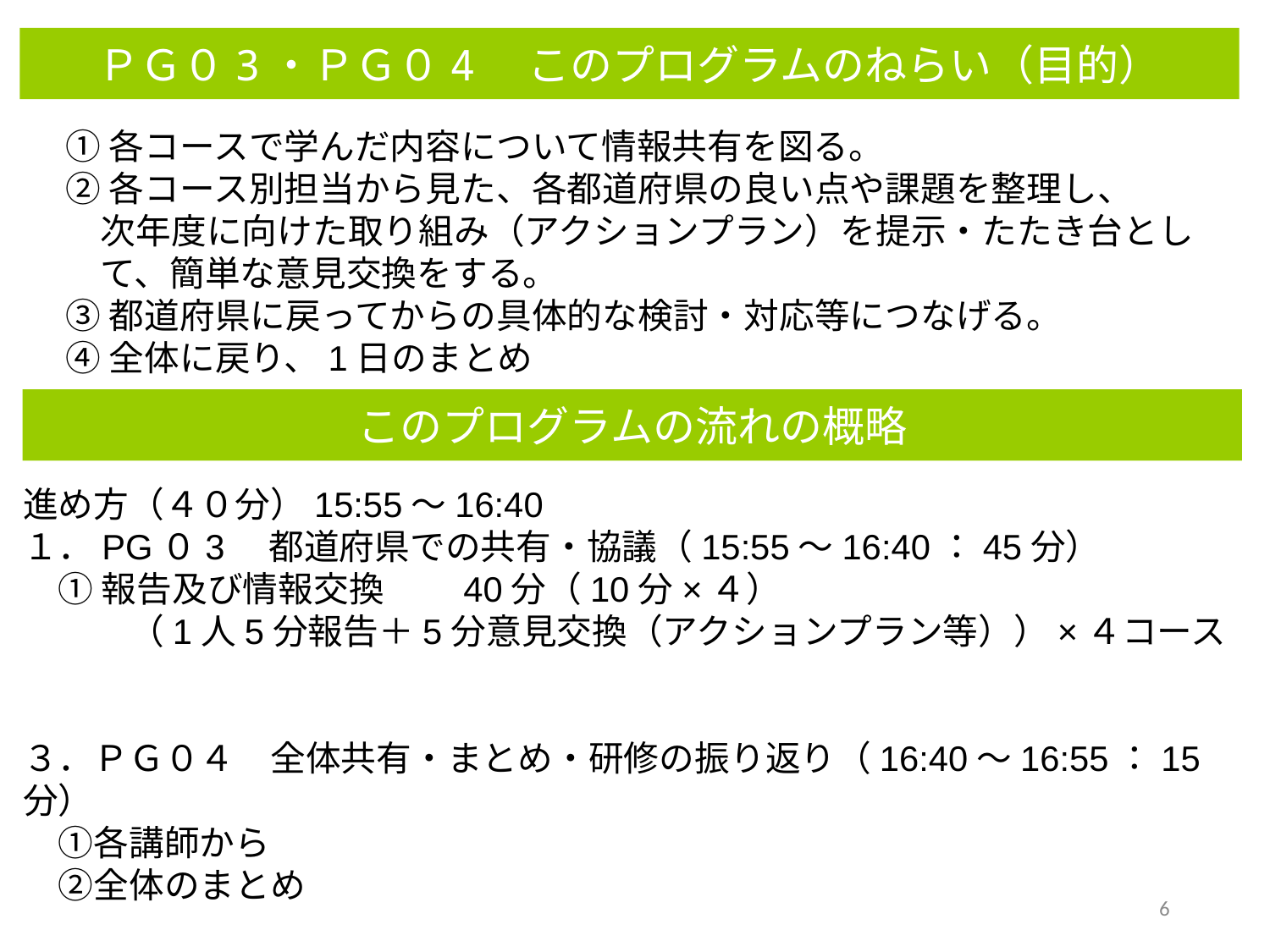

ＰＧ０3・ＰＧ０4　このプログラムのねらい（目的）
①各コースで学んだ内容について情報共有を図る。
②各コース別担当から見た、各都道府県の良い点や課題を整理し、
　次年度に向けた取り組み（アクションプラン）を提示・たたき台とし　て、簡単な意見交換をする。
③都道府県に戻ってからの具体的な検討・対応等につなげる。
④全体に戻り、1日のまとめ
このプログラムの流れの概略
進め方（４０分）15:55～16:40
１．PG０3　都道府県での共有・協議（15:55～16:40：45分）
　① 報告及び情報交換　　40分（10分×４）
　　　（1人5分報告＋5分意見交換（アクションプラン等））×４コース

３．ＰＧ０４　全体共有・まとめ・研修の振り返り（16:40～16:55：15分）
　①各講師から
　②全体のまとめ
6